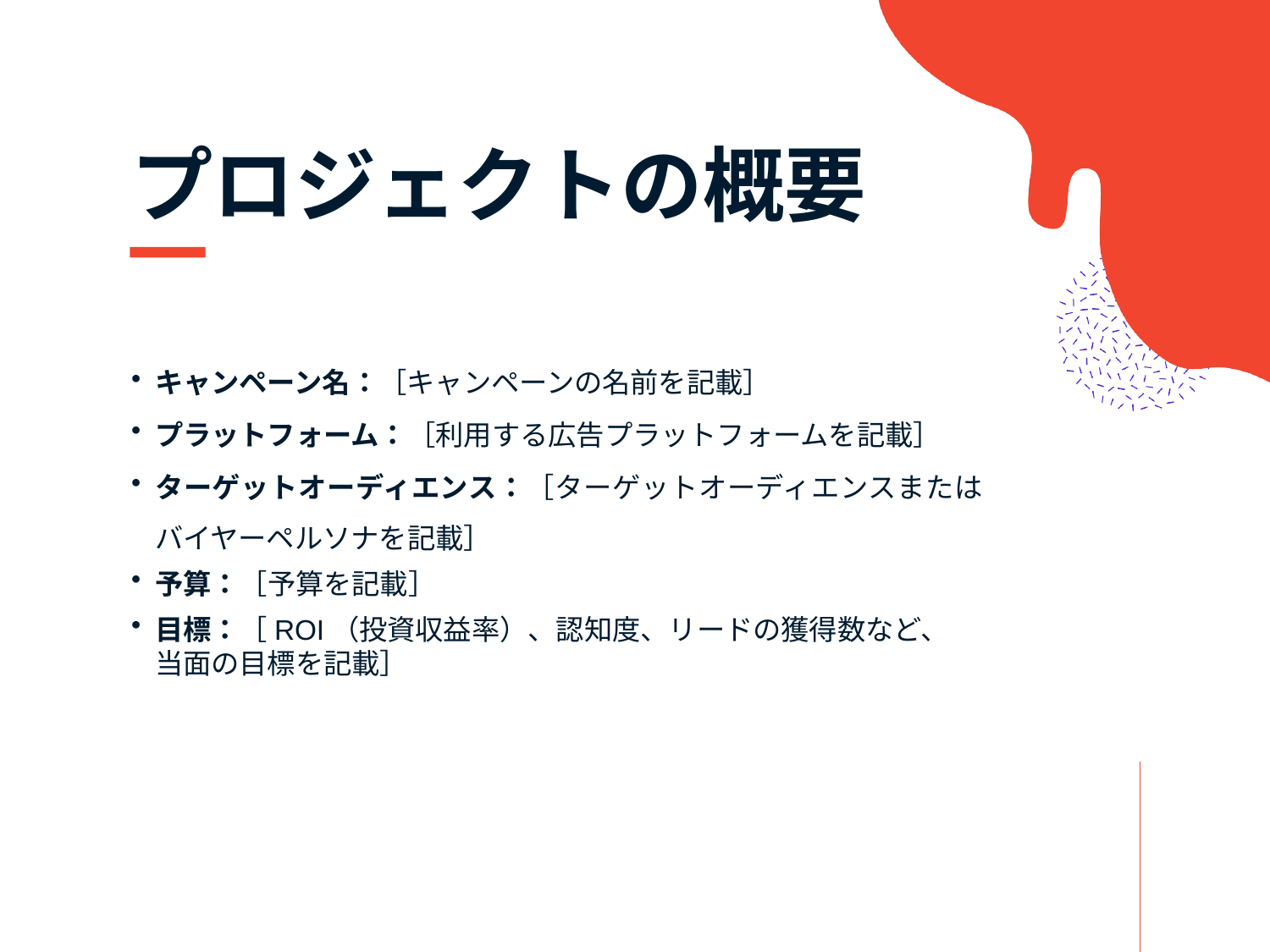

# プロジェクトの概要

キャンペーン名：［キャンペーンの名前を記載］
プラットフォーム：［利用する広告プラットフォームを記載］
ターゲットオーディエンス：［ターゲットオーディエンスまたはバイヤーペルソナを記載］
予算：［予算を記載］
目標：［ROI（投資収益率）、認知度、リードの獲得数など、
当面の目標を記載］